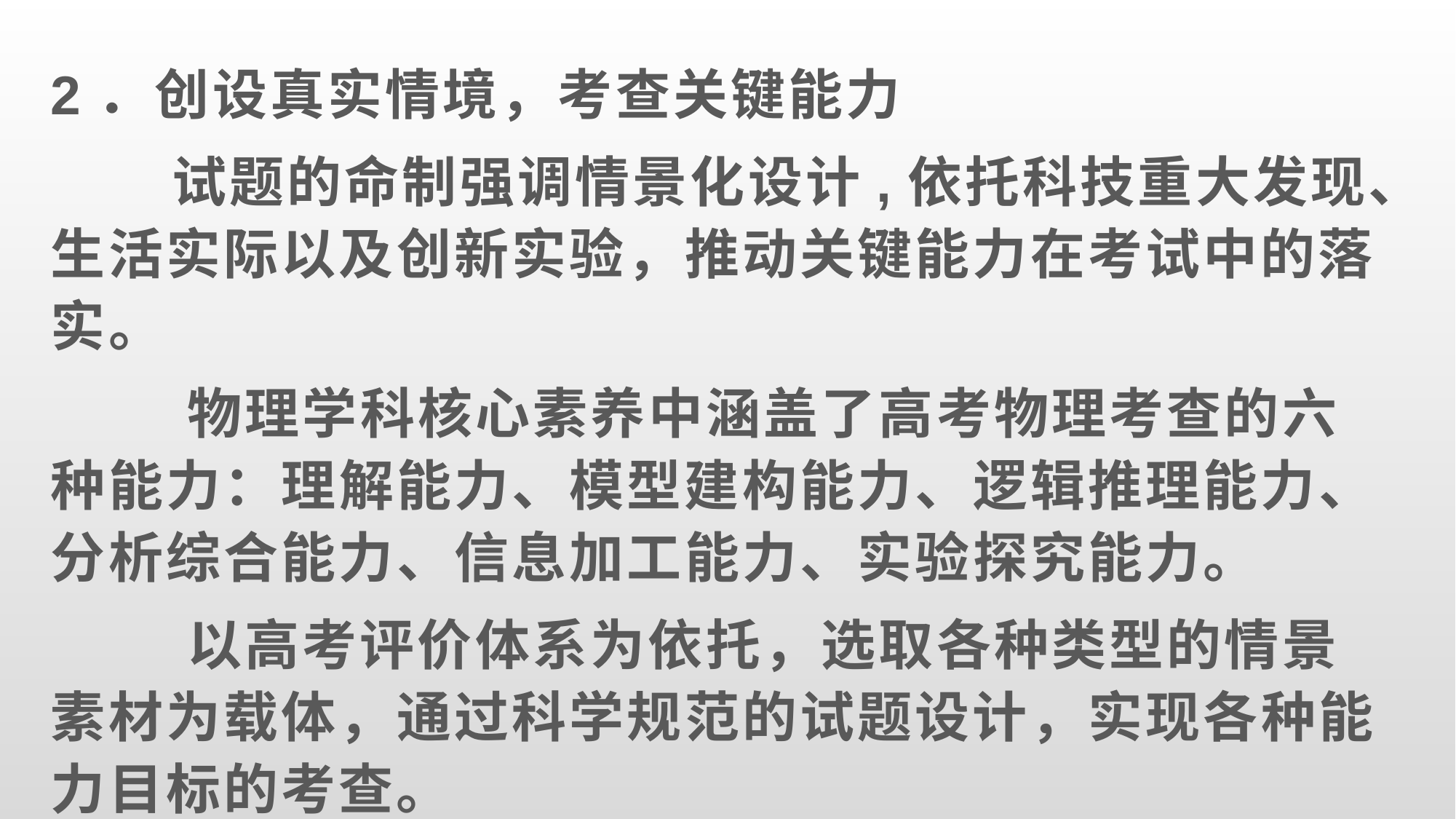

2．创设真实情境，考查关键能力
       试题的命制强调情景化设计,依托科技重大发现、生活实际以及创新实验，推动关键能力在考试中的落实。
        物理学科核心素养中涵盖了高考物理考查的六种能力：理解能力、模型建构能力、逻辑推理能力、分析综合能力、信息加工能力、实验探究能力。
        以高考评价体系为依托，选取各种类型的情景素材为载体，通过科学规范的试题设计，实现各种能力目标的考查。